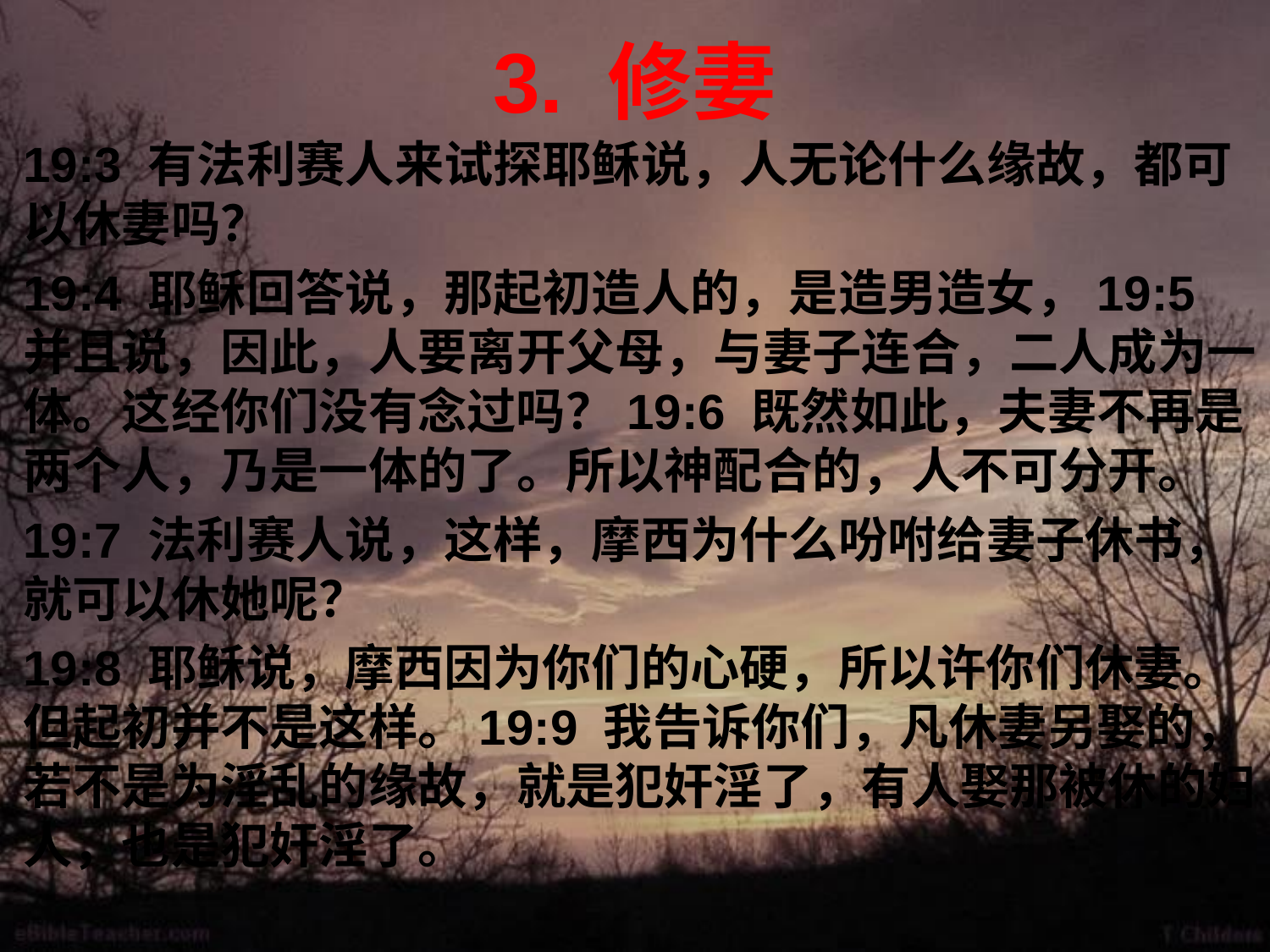

# 3. 修妻
19:3 有法利赛人来试探耶稣说，人无论什么缘故，都可以休妻吗？
19:4 耶稣回答说，那起初造人的，是造男造女，19:5 并且说，因此，人要离开父母，与妻子连合，二人成为一体。这经你们没有念过吗？19:6 既然如此，夫妻不再是两个人，乃是一体的了。所以神配合的，人不可分开。
19:7 法利赛人说，这样，摩西为什么吩咐给妻子休书，就可以休她呢？
19:8 耶稣说，摩西因为你们的心硬，所以许你们休妻。但起初并不是这样。19:9 我告诉你们，凡休妻另娶的，若不是为淫乱的缘故，就是犯奸淫了，有人娶那被休的妇人，也是犯奸淫了。